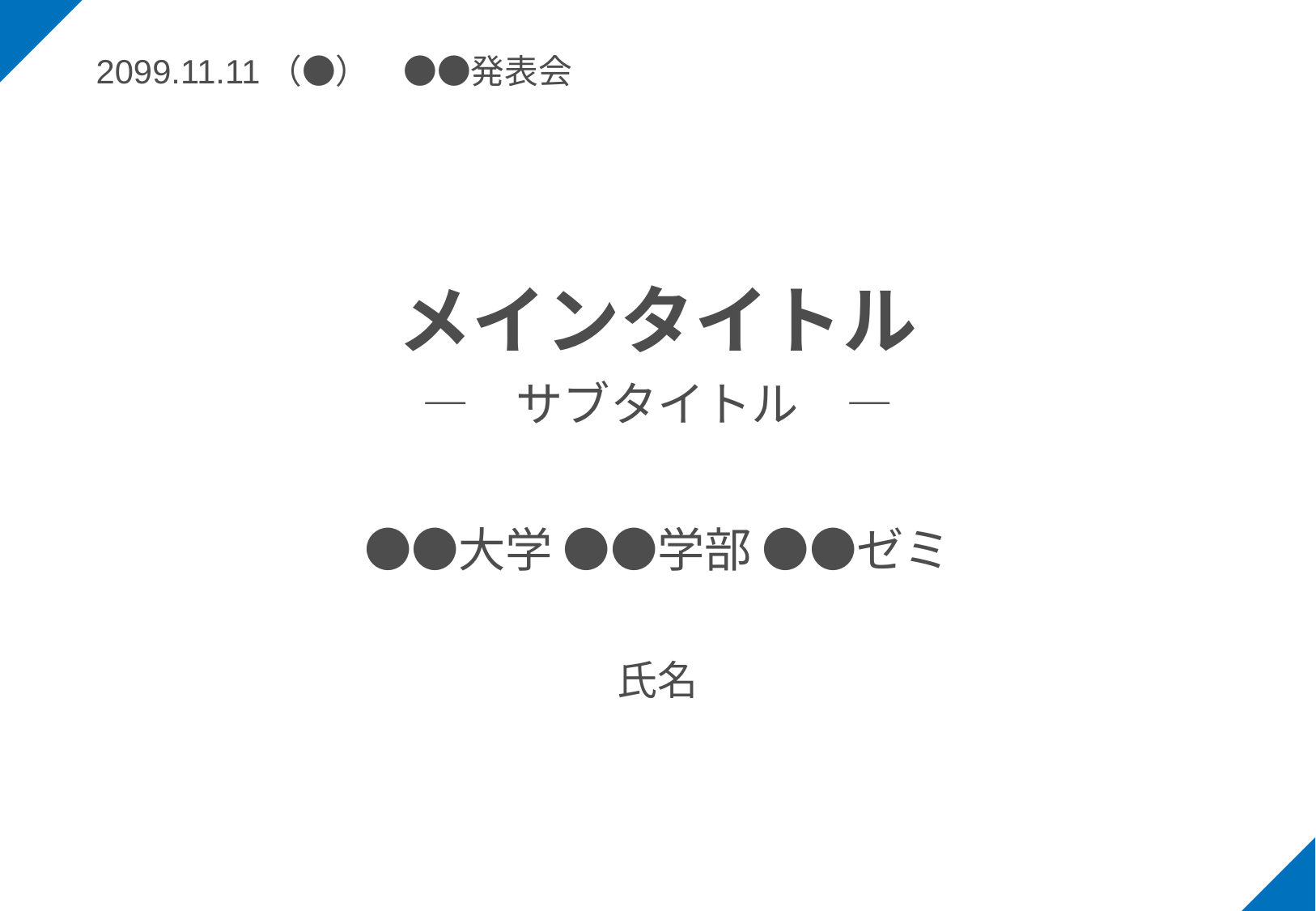

2099.11.11（●）　●●発表会
# メインタイトル ―　サブタイトル　― ●●大学 ●●学部 ●●ゼミ 氏名